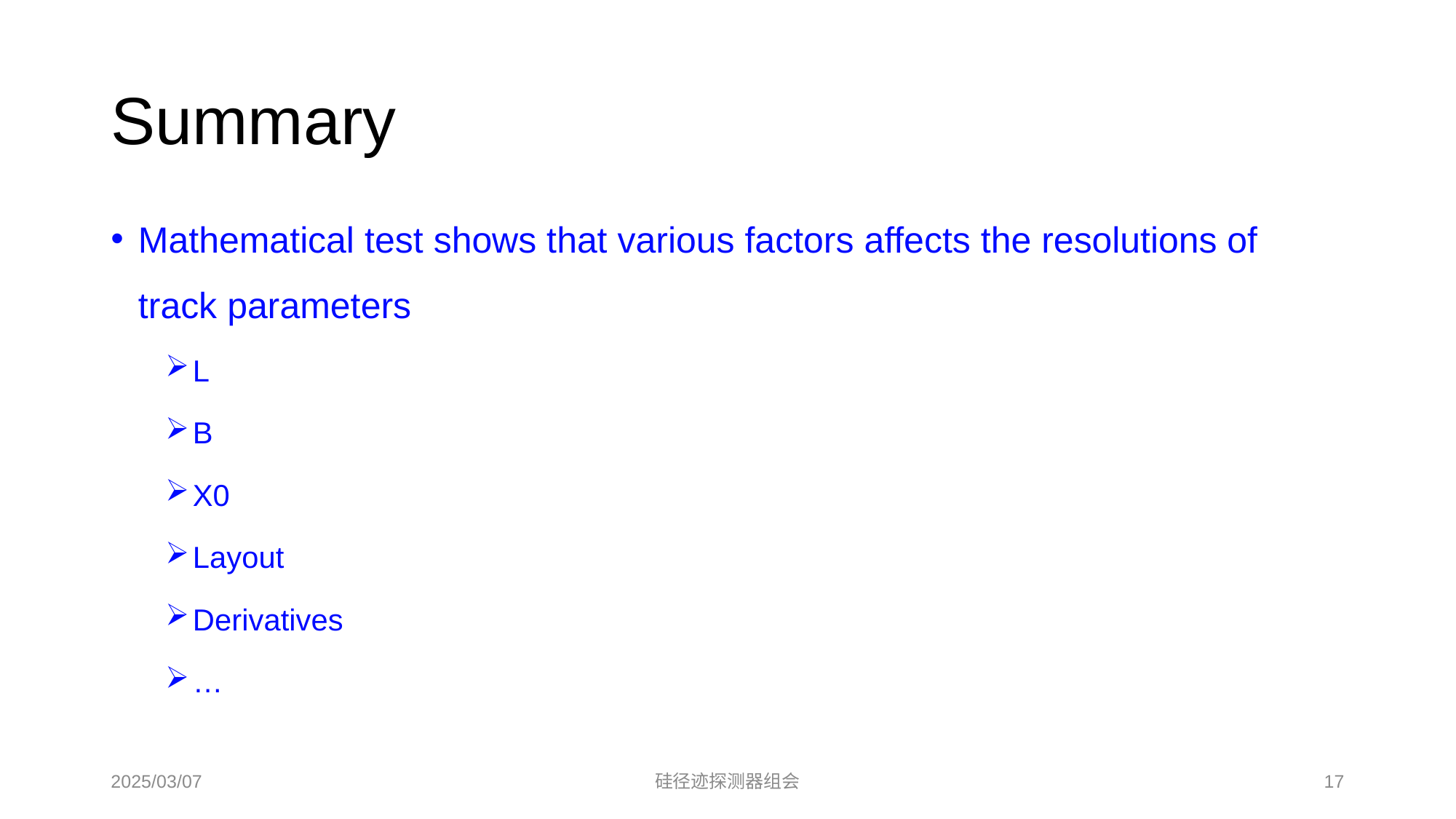

# Summary
Mathematical test shows that various factors affects the resolutions of track parameters
L
B
X0
Layout
Derivatives
…
2025/03/07
硅径迹探测器组会
17